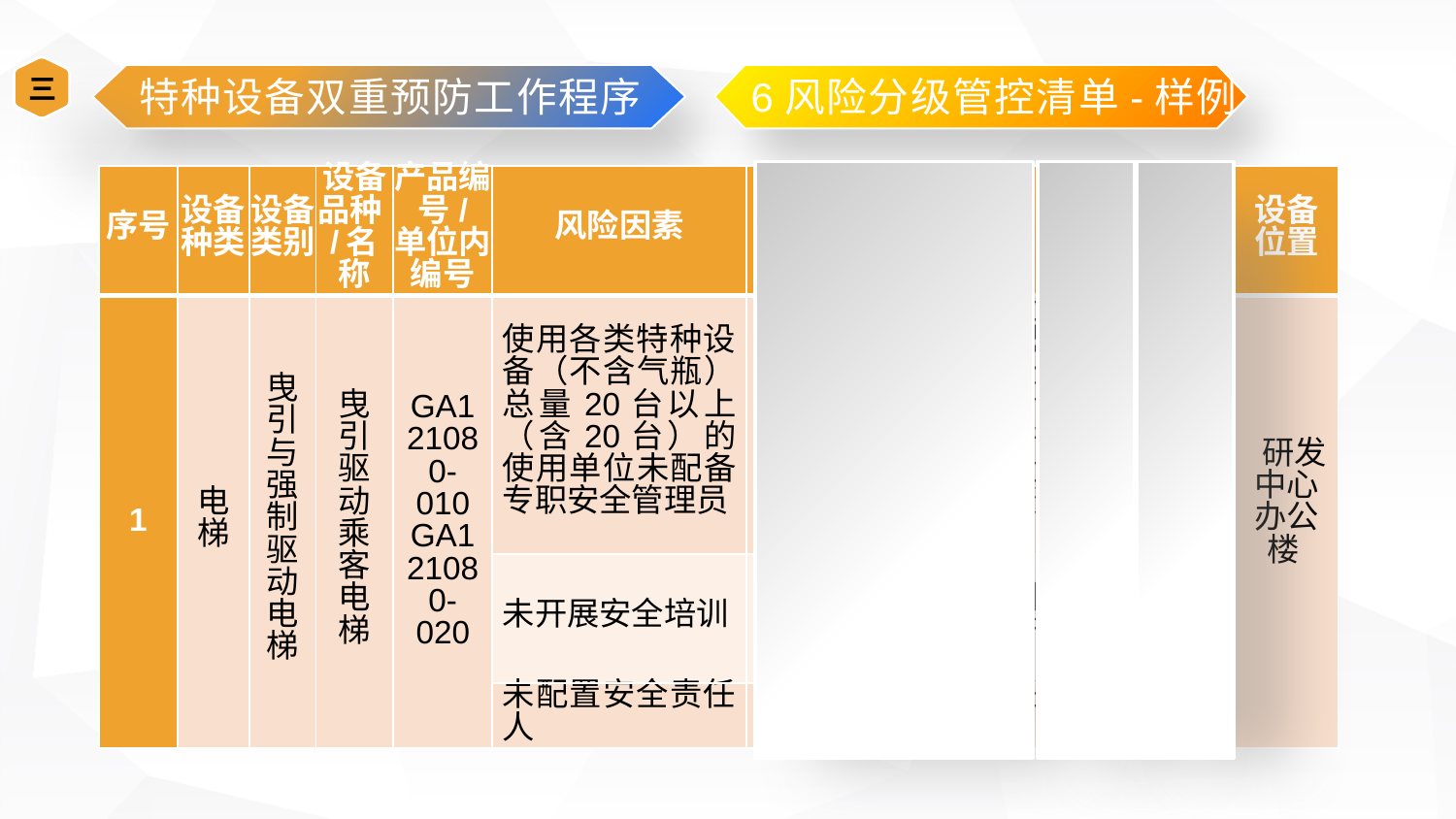

三

特种设备双重预防工作程序

6风险分级管控清单-样例

| 序号 | 设备种类 | 设备类别 | 设备品种/名称 | 产品编号/ 单位内编号 | 风险因素 | 管控措施 | 责任部门 | 责任人 | 设备位置 |
| --- | --- | --- | --- | --- | --- | --- | --- | --- | --- |
| 1 | 电梯 | 曳引与强制驱动电梯 | 曳引驱动乘客电梯 | GA121080-010 GA121080-020 | 使用各类特种设备（不含气瓶）总量20台以上（含20台）的使用单位未配备专职安全管理员 | 根据本单位特种设备数量、特性等配备适当数量的安全管理员，应配备专职安全管理员，并取得相应的特种设备安全管理人员资格证书 | XX | XXX | 研发中心办公楼 |
|  |  |  |  |  | 未开展安全培训 | 制定安全培训计划，组织开展安全培训教育，保存人员培训记录 | XX | XXX |  |
|  |  |  |  |  | 未配置安全责任人 | 逐台落实安全责任人 | XX | XXX |  |

75